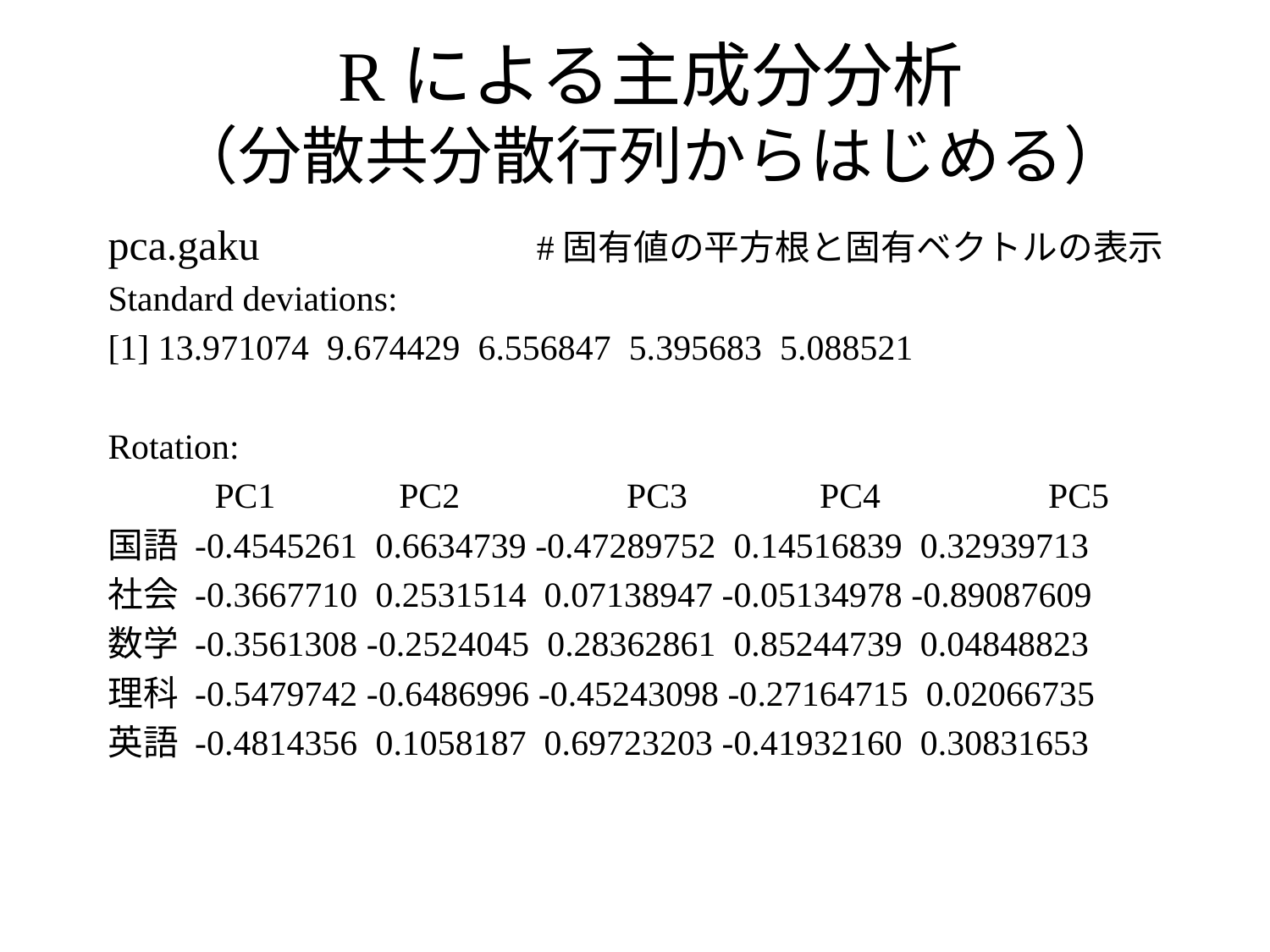

# Rによる主成分分析 （分散共分散行列からはじめる）
pca.gaku  　		#固有値の平方根と固有ベクトルの表示
Standard deviations:
[1] 13.971074  9.674429  6.556847  5.395683  5.088521

Rotation:
            PC1        　PC2        　　 PC3         　PC4         　　PC5
国語 -0.4545261  0.6634739 -0.47289752  0.14516839  0.32939713
社会 -0.3667710  0.2531514  0.07138947 -0.05134978 -0.89087609
数学 -0.3561308 -0.2524045  0.28362861  0.85244739  0.04848823
理科 -0.5479742 -0.6486996 -0.45243098 -0.27164715  0.02066735
英語 -0.4814356  0.1058187  0.69723203 -0.41932160  0.30831653